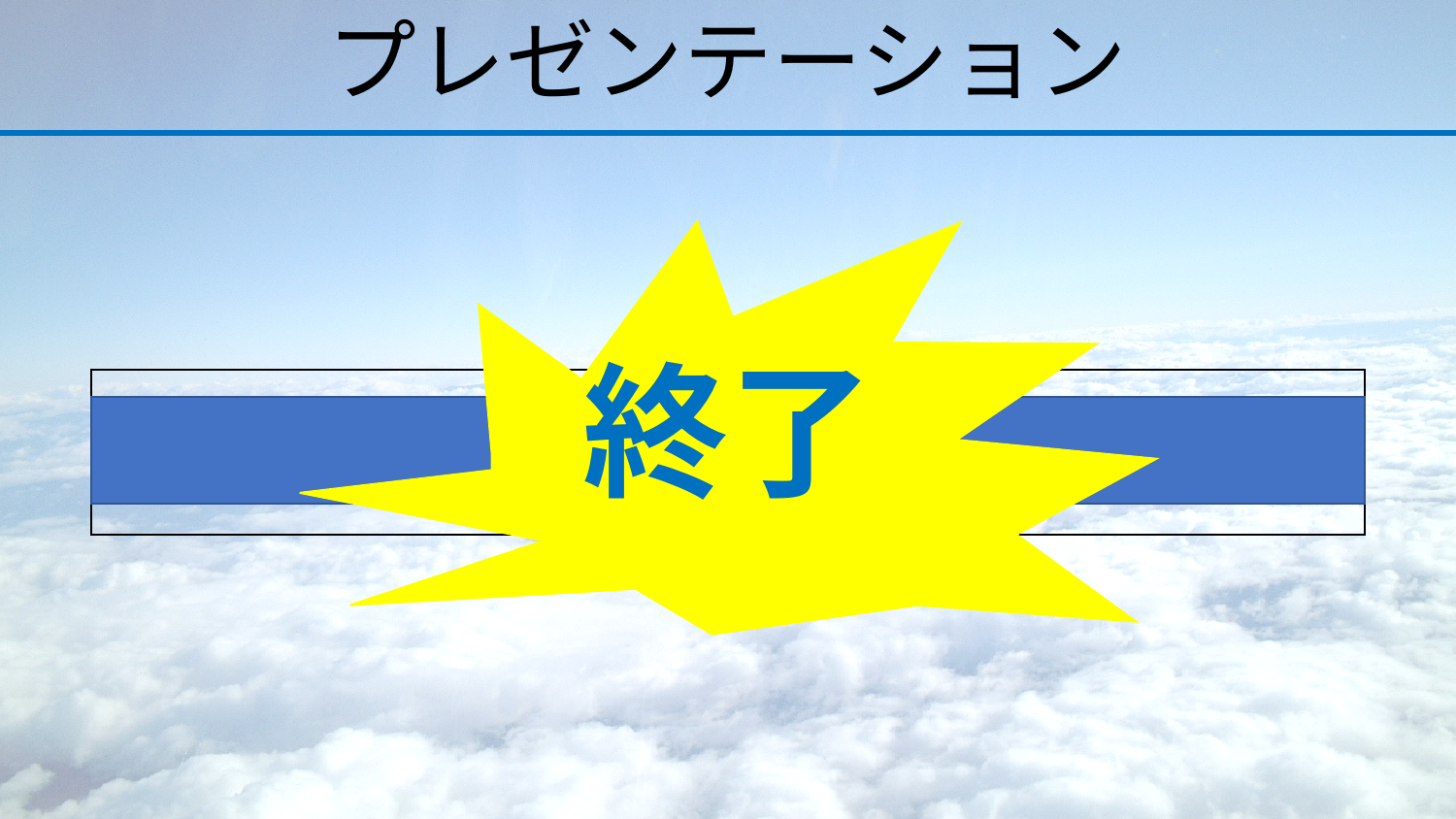

# プレゼンテーション
終了
|  |  |  |
| --- | --- | --- |